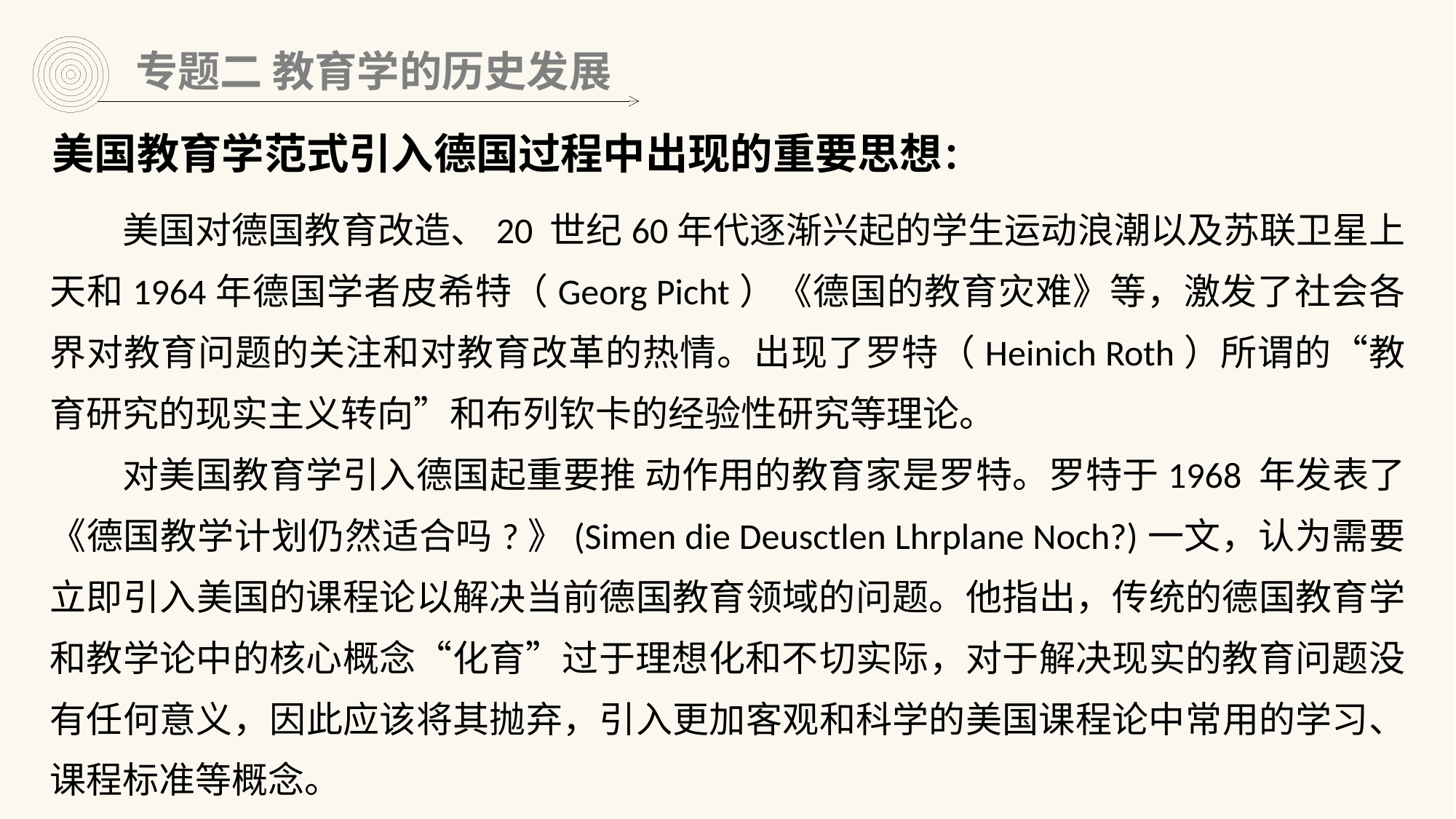

专题二 教育学的历史发展
美国教育学范式引入德国过程中出现的重要思想：
美国对德国教育改造、20 世纪60年代逐渐兴起的学生运动浪潮以及苏联卫星上天和1964年德国学者皮希特（Georg Picht）《德国的教育灾难》等，激发了社会各界对教育问题的关注和对教育改革的热情。出现了罗特（Heinich Roth）所谓的“教育研究的现实主义转向”和布列钦卡的经验性研究等理论。
对美国教育学引入德国起重要推 动作用的教育家是罗特。罗特于1968 年发表了《德国教学计划仍然适合吗?》(Simen die Deusctlen Lhrplane Noch?)一文，认为需要立即引入美国的课程论以解决当前德国教育领域的问题。他指出，传统的德国教育学和教学论中的核心概念“化育”过于理想化和不切实际，对于解决现实的教育问题没有任何意义，因此应该将其抛弃，引入更加客观和科学的美国课程论中常用的学习、课程标准等概念。